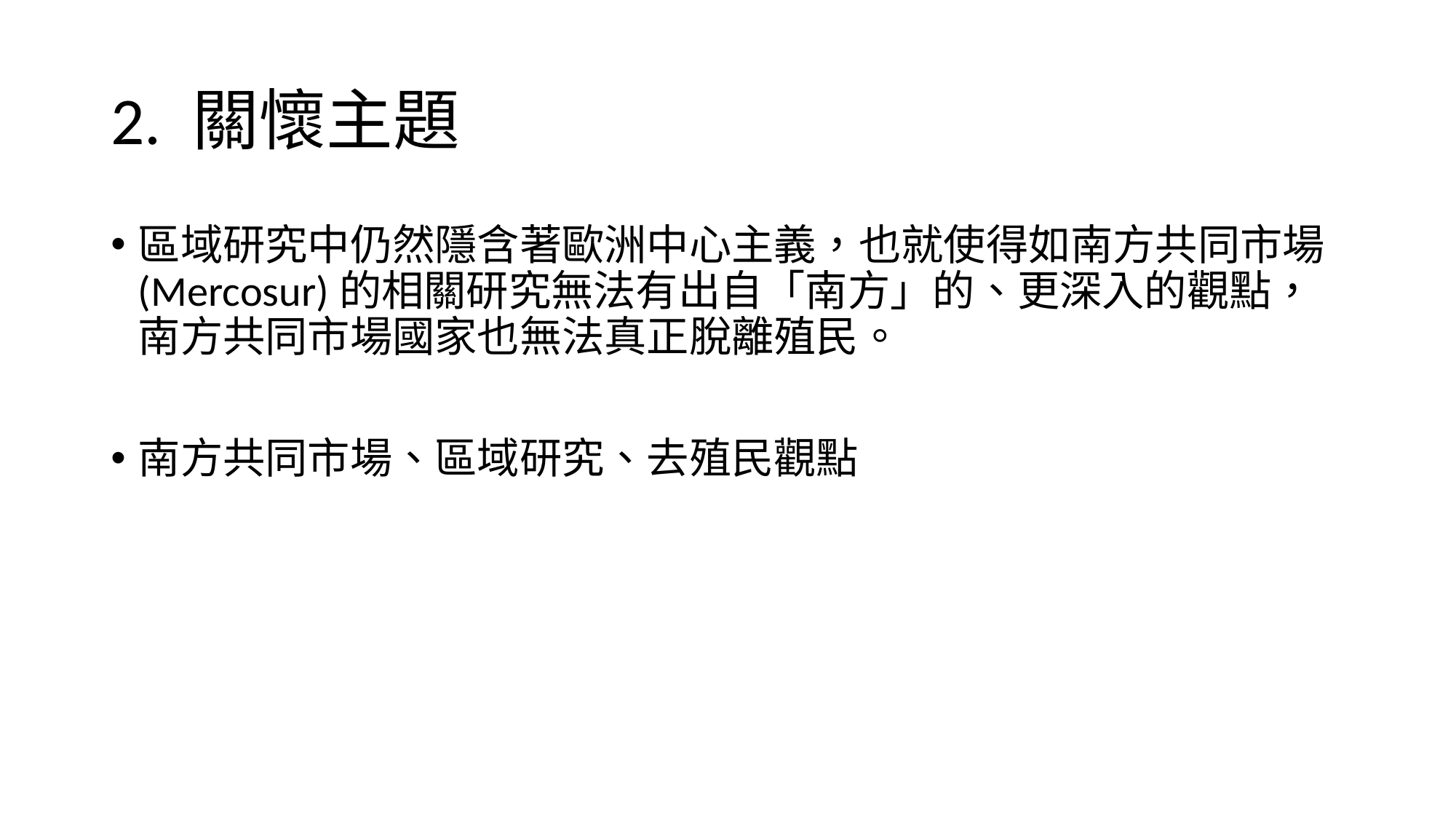

# 2. 關懷主題
區域研究中仍然隱含著歐洲中心主義，也就使得如南方共同市場(Mercosur)的相關研究無法有出自「南方」的、更深入的觀點，南方共同市場國家也無法真正脫離殖民。

南方共同市場、區域研究、去殖民觀點